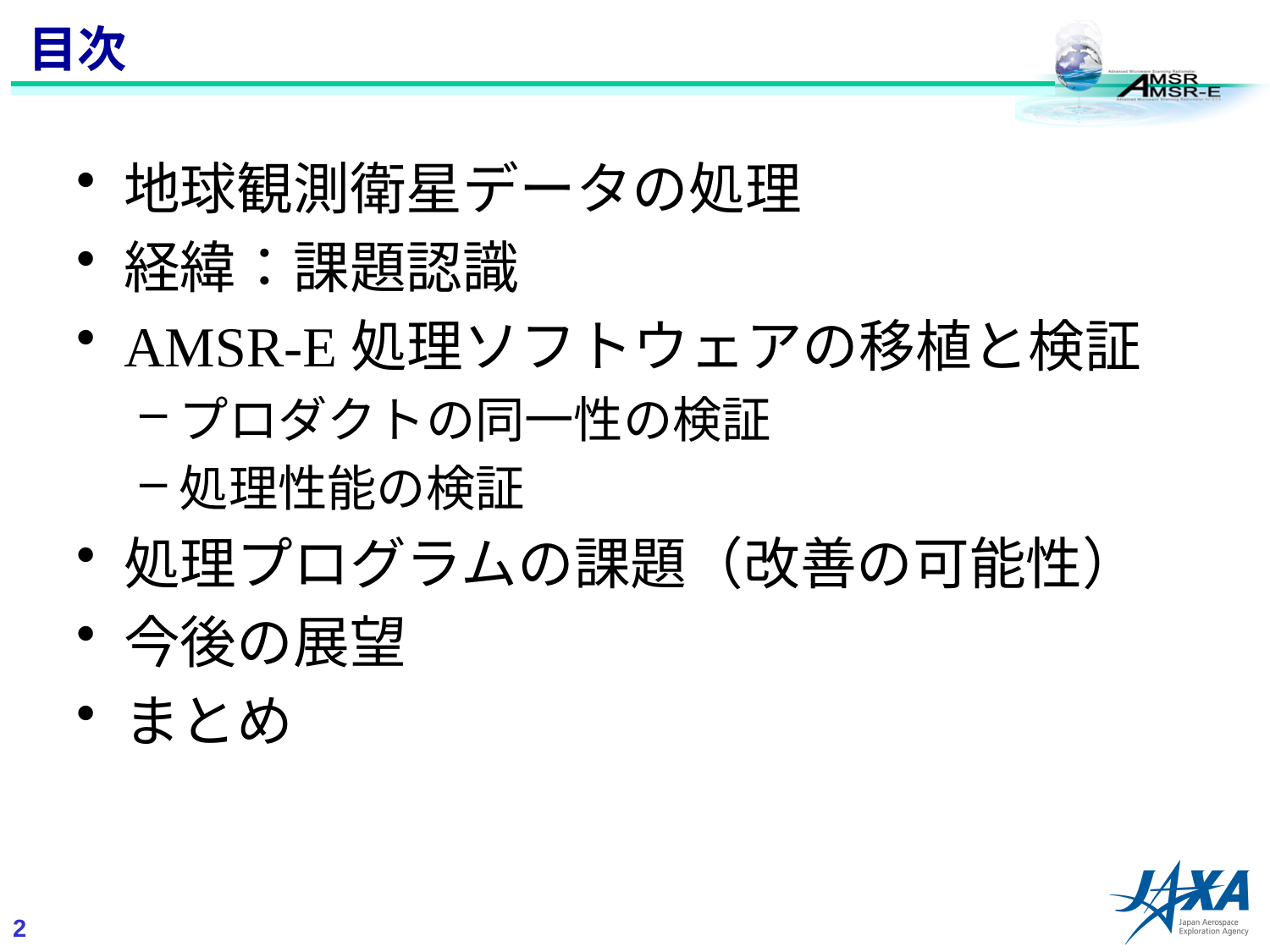

目次
地球観測衛星データの処理
経緯：課題認識
AMSR-E処理ソフトウェアの移植と検証
プロダクトの同一性の検証
処理性能の検証
処理プログラムの課題（改善の可能性）
今後の展望
まとめ

2